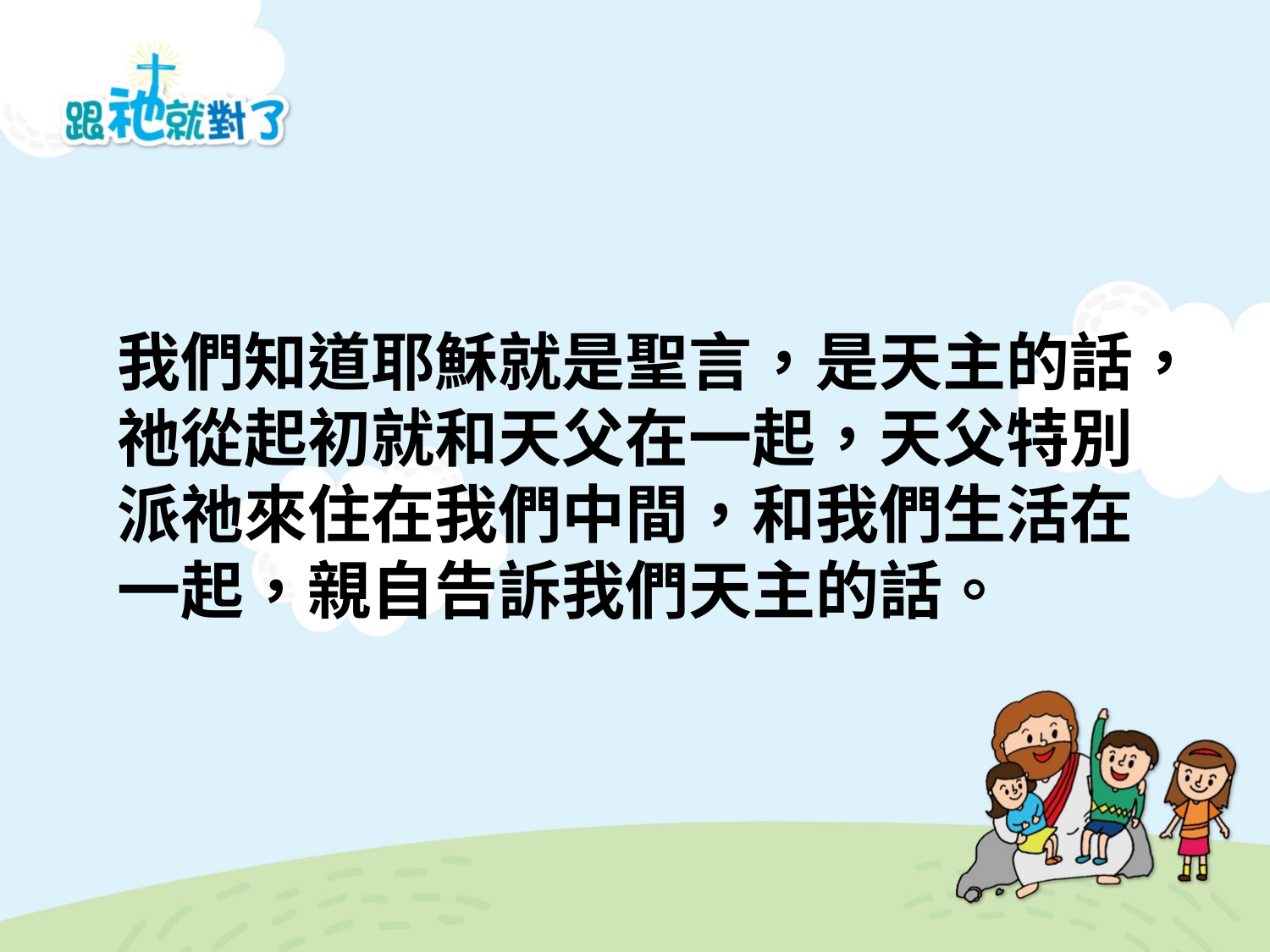

我們知道耶穌就是聖言，是天主的話，祂從起初就和天父在一起，天父特別派祂來住在我們中間，和我們生活在一起，親自告訴我們天主的話。